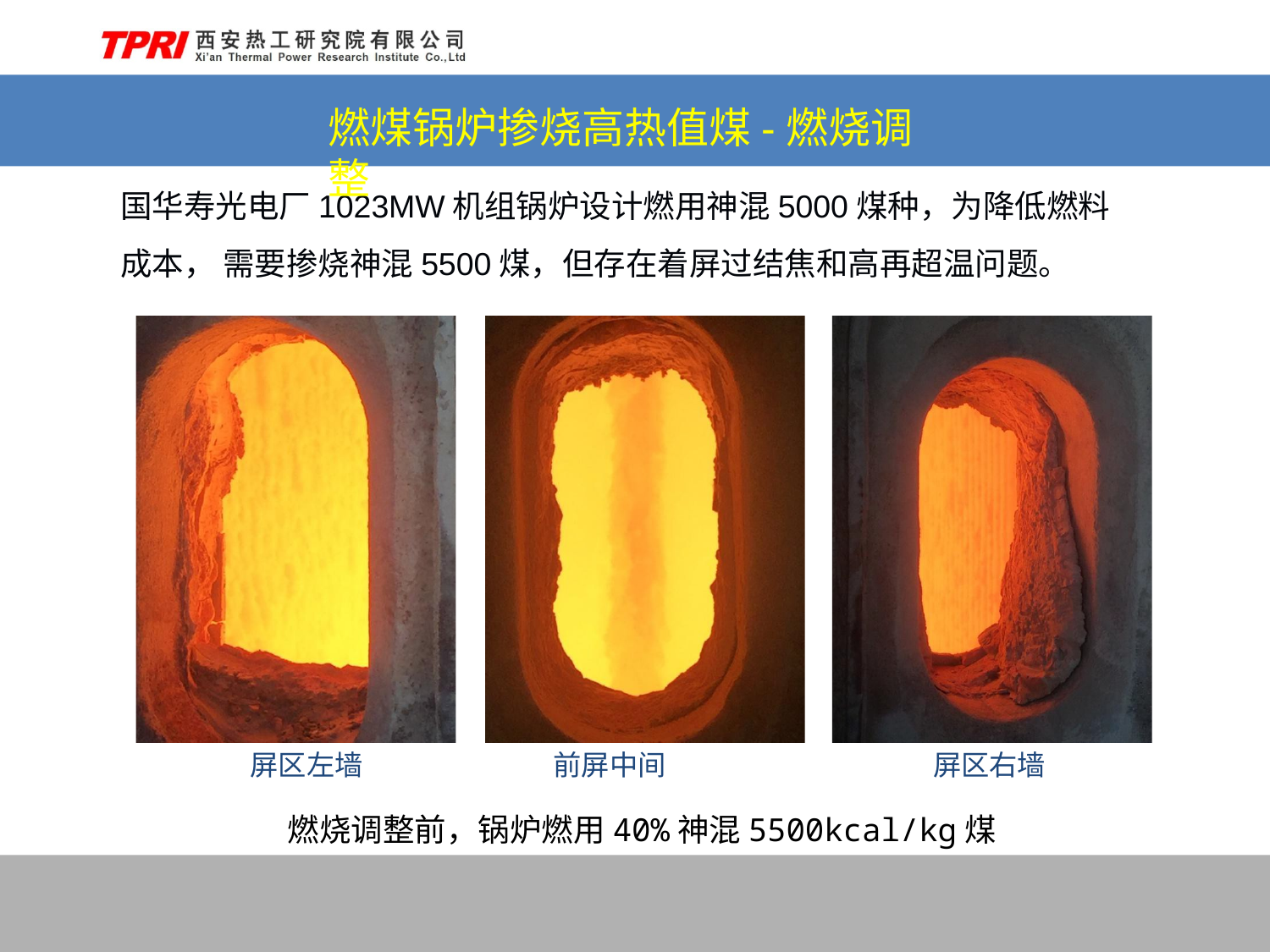

# 燃煤锅炉掺烧高热值煤-燃烧调整
国华寿光电厂1023MW机组锅炉设计燃用神混5000煤种，为降低燃料成本， 需要掺烧神混5500煤，但存在着屏过结焦和高再超温问题。

屏区左墙	前屏中间	屏区右墙

燃烧调整前，锅炉燃用40%神混5500kcal/kg煤